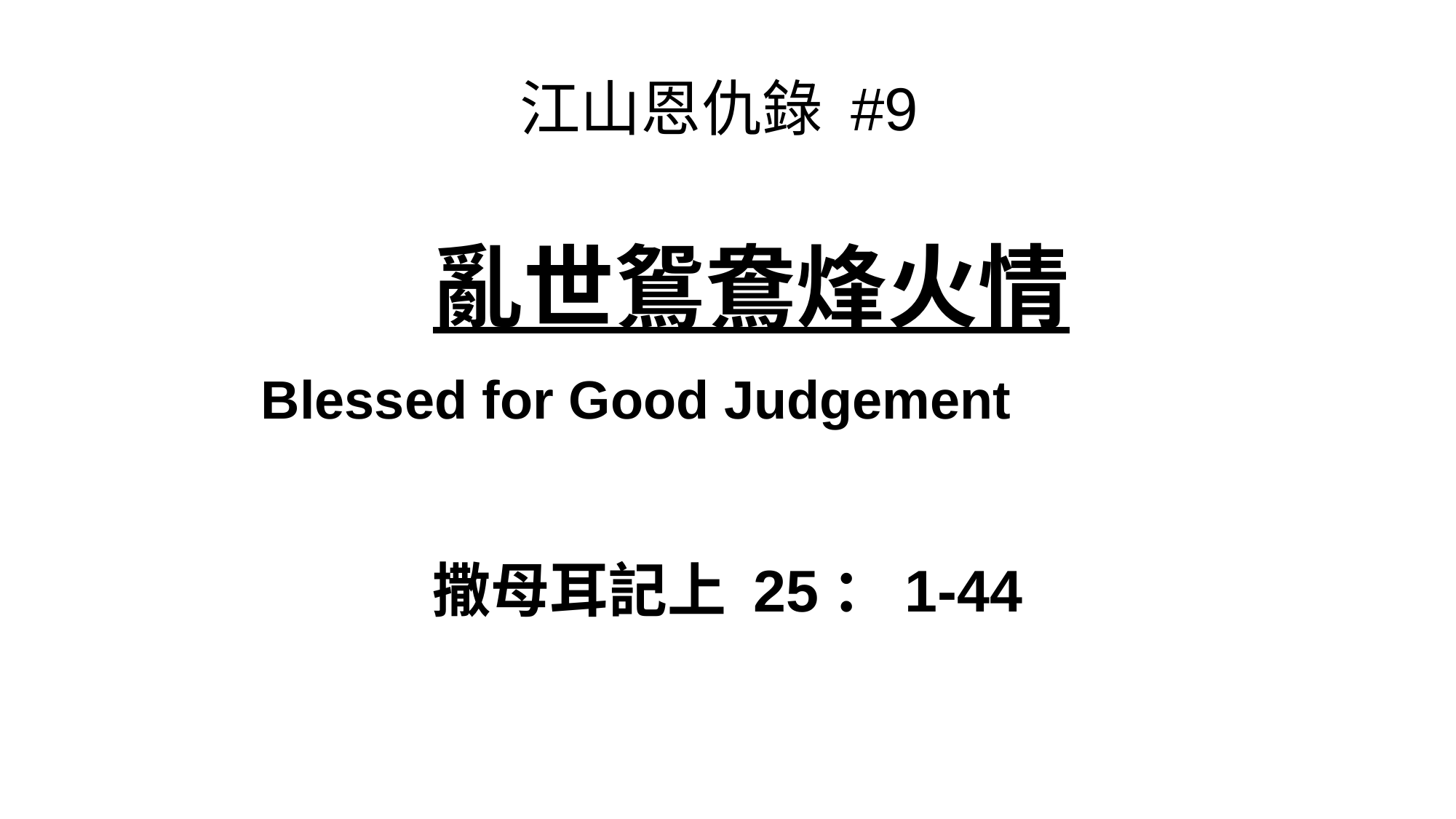

# 江山恩仇錄 #9 亂世鴛鴦烽火情 Blessed for Good Judgement
撒母耳記上 25：1-44